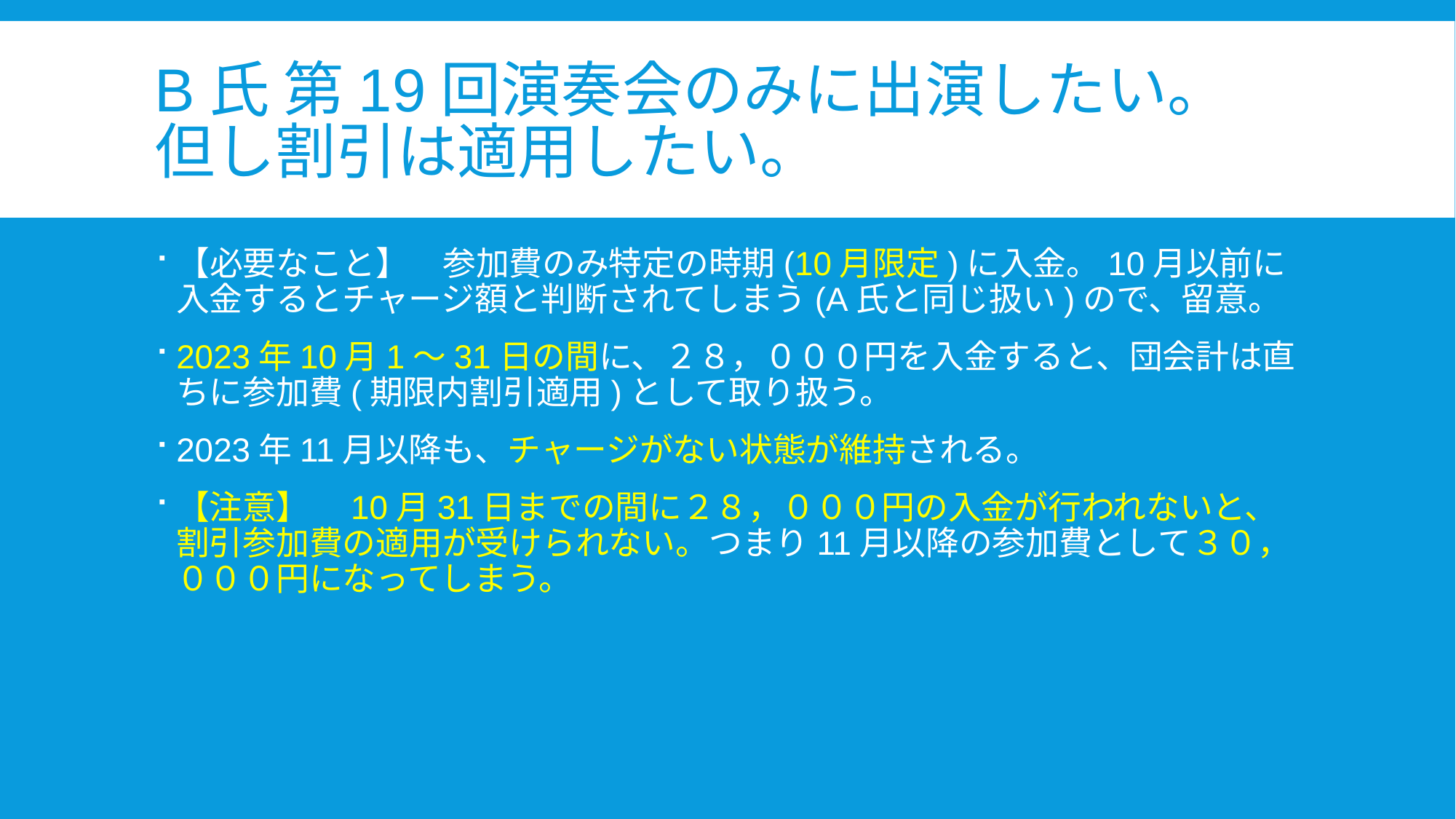

# B氏 第19回演奏会のみに出演したい。 但し割引は適用したい。
【必要なこと】　参加費のみ特定の時期(10月限定)に入金。10月以前に入金するとチャージ額と判断されてしまう(A氏と同じ扱い)ので、留意。
2023年10月1～31日の間に、２８，０００円を入金すると、団会計は直ちに参加費(期限内割引適用)として取り扱う。
2023年11月以降も、チャージがない状態が維持される。
【注意】　10月31日までの間に２８，０００円の入金が行われないと、割引参加費の適用が受けられない。つまり11月以降の参加費として３０，０００円になってしまう。